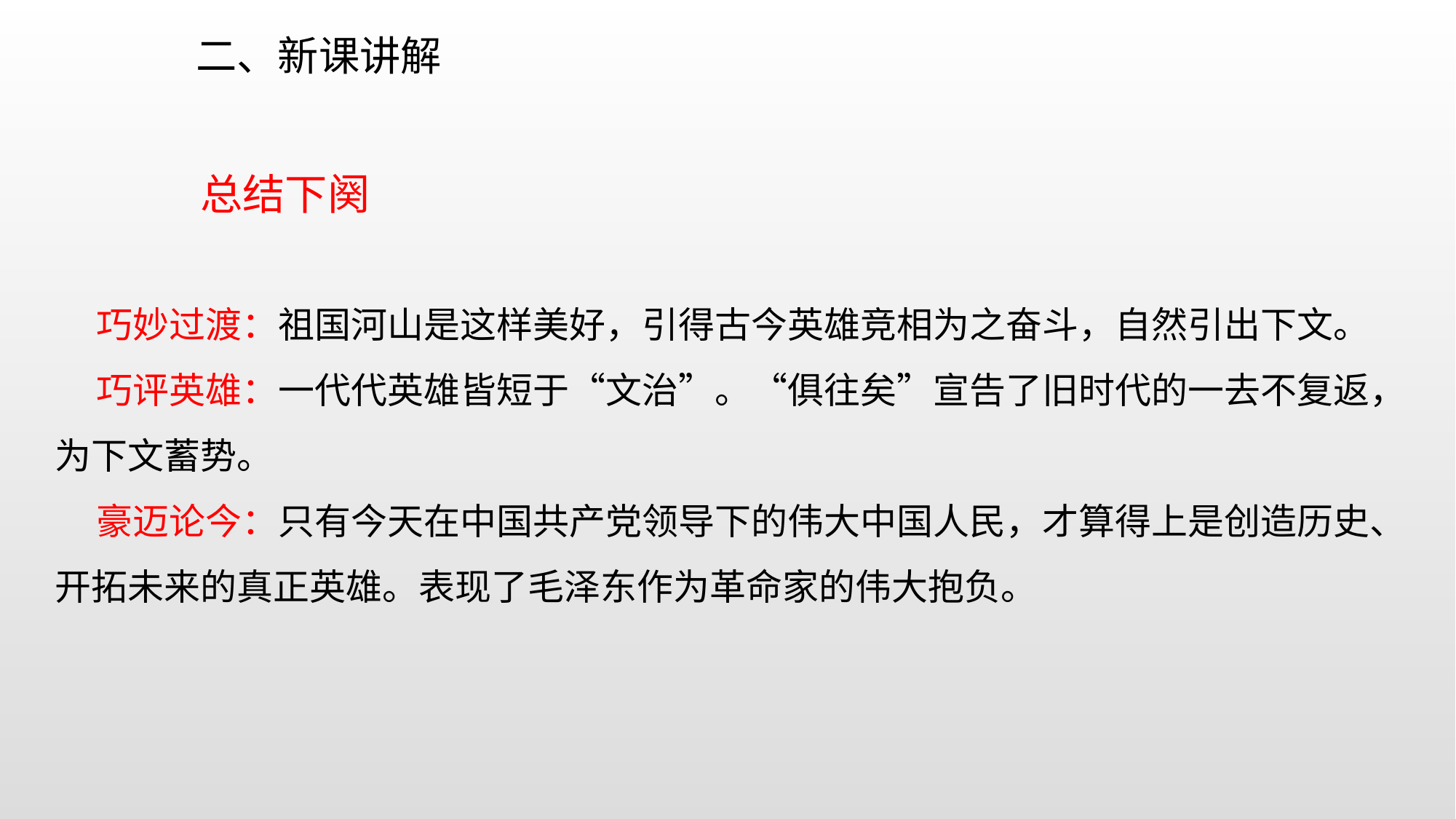

二、新课讲解

总结下阕
    巧妙过渡：祖国河山是这样美好，引得古今英雄竞相为之奋斗，自然引出下文。
    巧评英雄：一代代英雄皆短于“文治”。“俱往矣”宣告了旧时代的一去不复返，为下文蓄势。
    豪迈论今：只有今天在中国共产党领导下的伟大中国人民，才算得上是创造历史、开拓未来的真正英雄。表现了毛泽东作为革命家的伟大抱负。